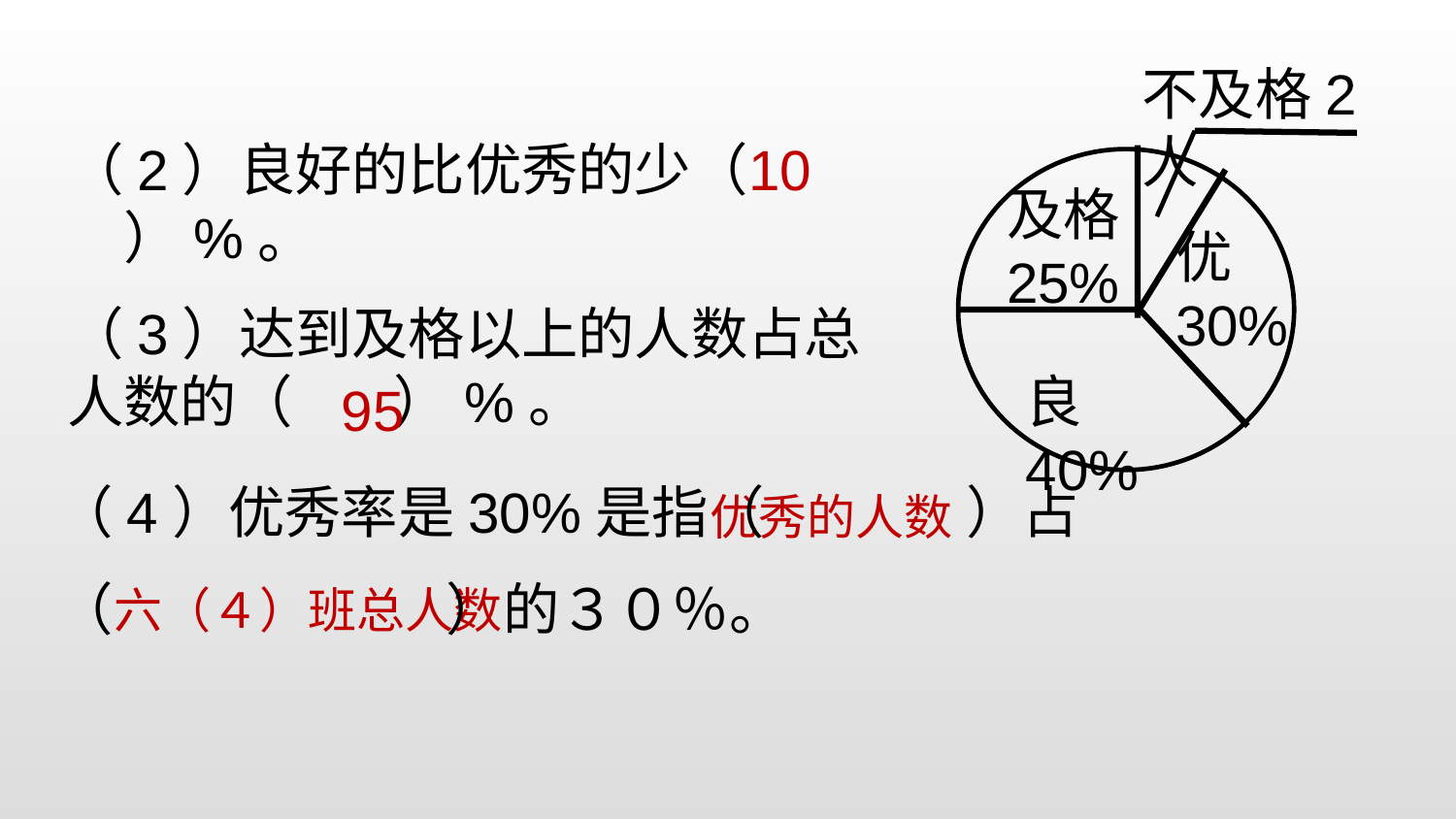

不及格2人

及格25%
优30%

良40%

10
（2）良好的比优秀的少（     　）%。
（3）达到及格以上的人数占总人数的（        ）%。
95
（4）优秀率是30%是指（      　　 ）占
（　　　             ）的３０％。
优秀的人数
六（４）班总人数